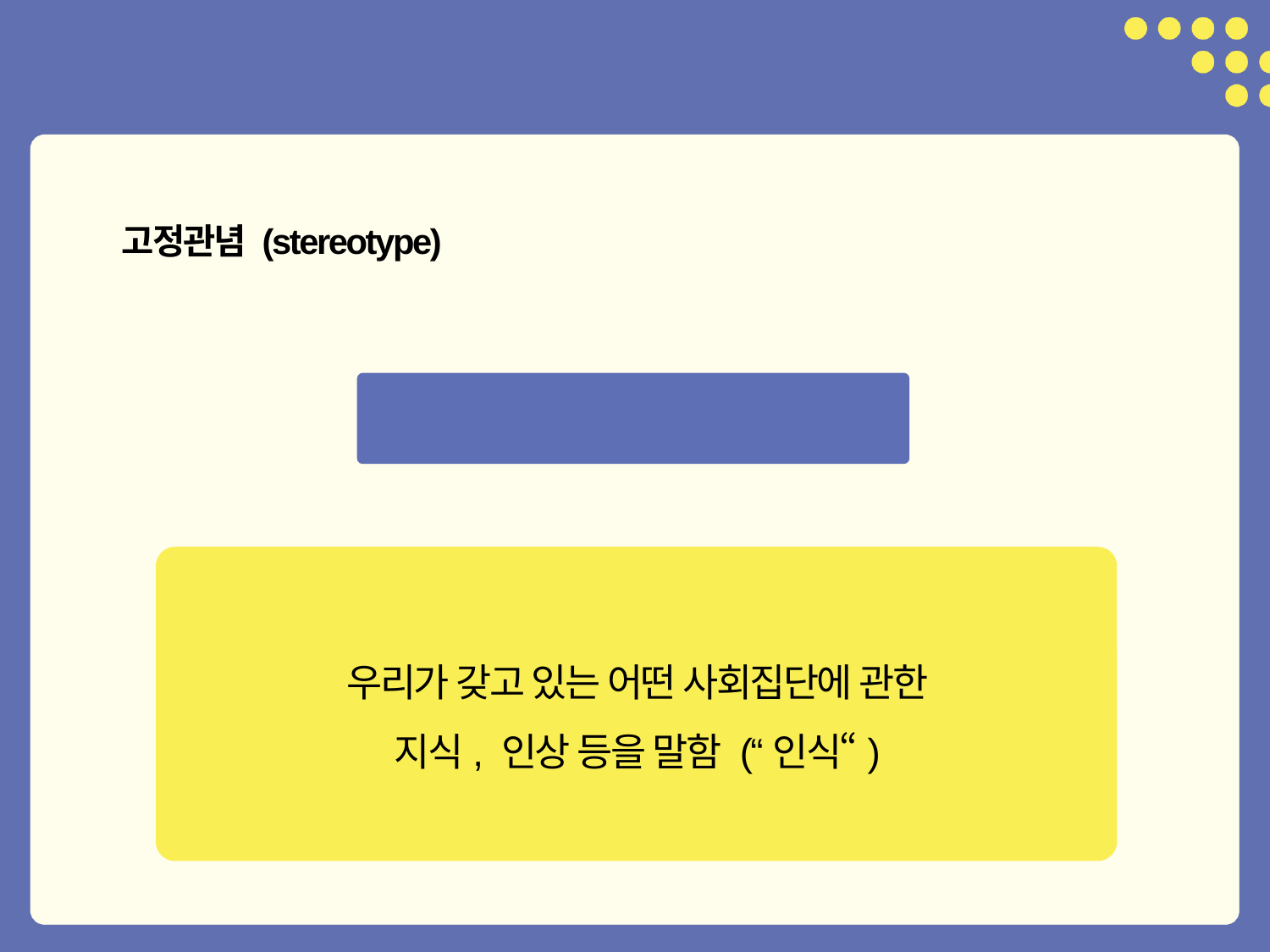

고정관념 (stereotype)

“노인은 고집이 세다.”

우리가 갖고 있는 어떤 사회집단에 관한
지식, 인상 등을 말함 (“인식“)
17